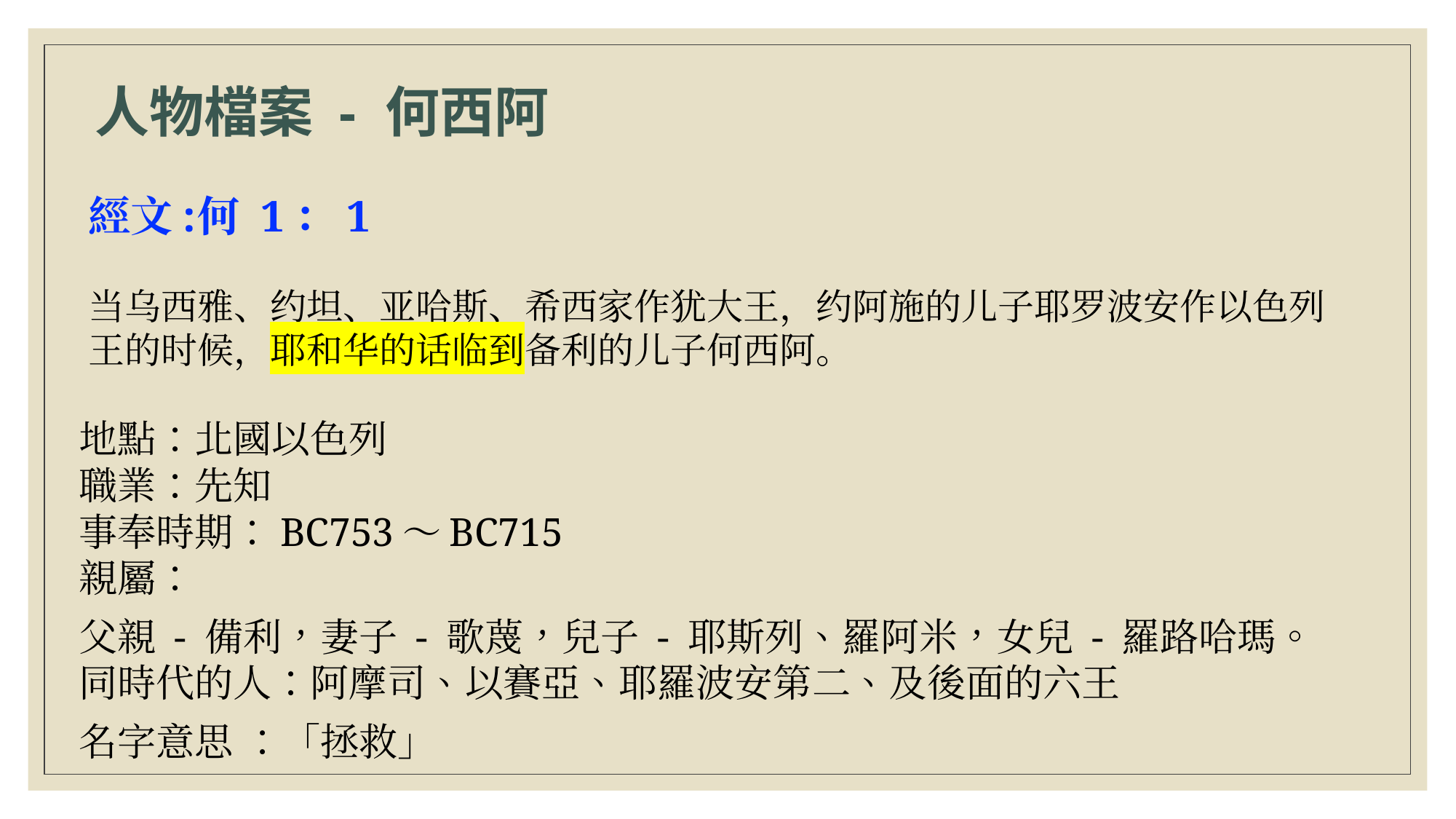

# 人物檔案 - 何西阿
經文:	何 1：1

当乌西雅、约坦、亚哈斯、希西家作犹大王，约阿施的儿子耶罗波安作以色列王的时候，耶和华的话临到备利的儿子何西阿。
地點：北國以色列　　 　
職業：先知　　 　
事奉時期：BC753～BC715
親屬：
父親 - 備利，妻子 - 歌蔑，兒子 - 耶斯列、羅阿米，女兒 - 羅路哈瑪。
同時代的人：阿摩司、以賽亞、耶羅波安第二、及後面的六王
名字意思 ：「拯救」